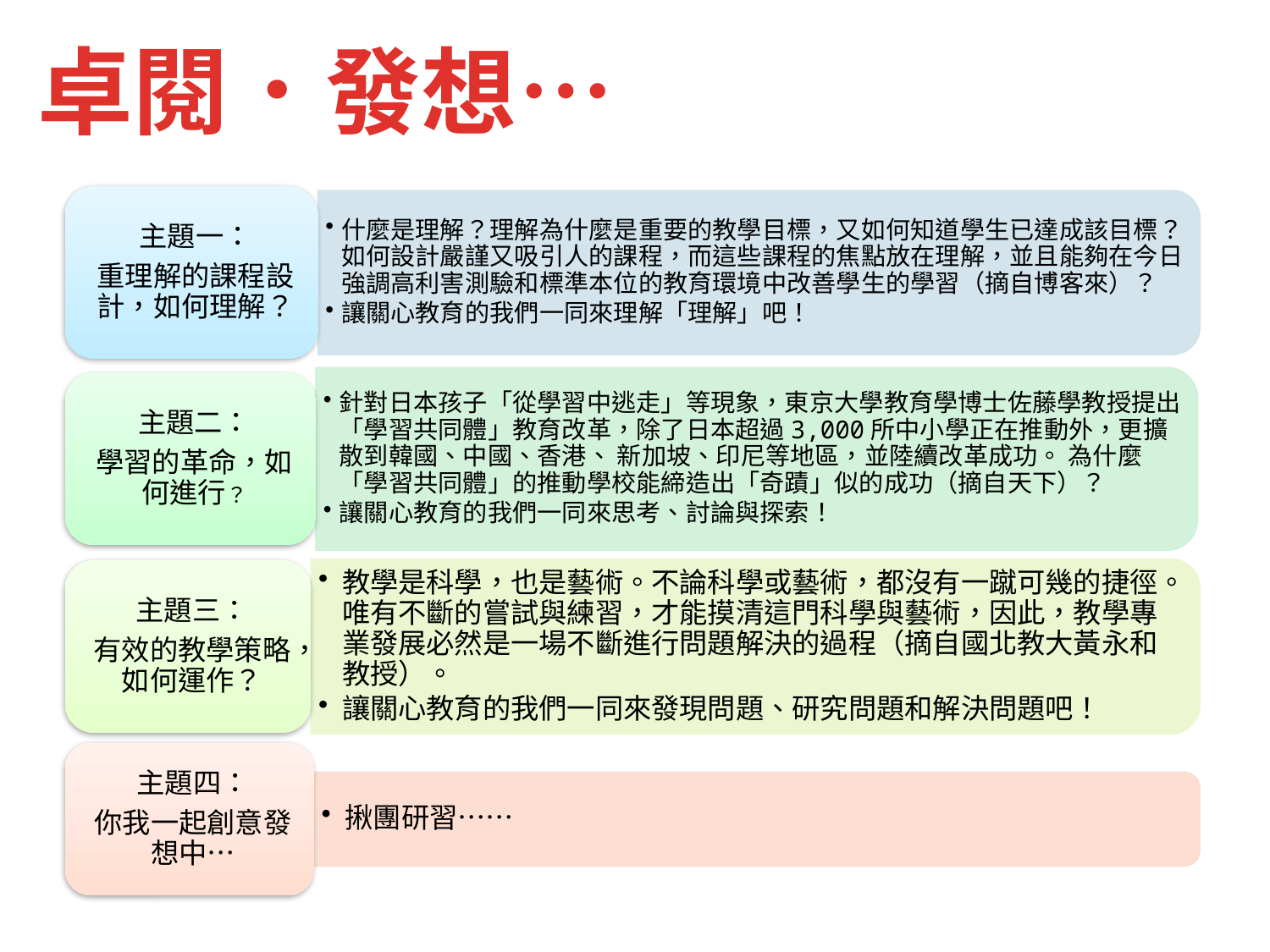

卓閱．發想…
什麼是理解？理解為什麼是重要的教學目標，又如何知道學生已達成該目標？如何設計嚴謹又吸引人的課程，而這些課程的焦點放在理解，並且能夠在今日強調高利害測驗和標準本位的教育環境中改善學生的學習（摘自博客來）？
讓關心教育的我們一同來理解「理解」吧！
主題一：
重理解的課程設計，如何理解？
針對日本孩子「從學習中逃走」等現象，東京大學教育學博士佐藤學教授提出「學習共同體」教育改革，除了日本超過3,000所中小學正在推動外，更擴散到韓國、中國、香港、 新加坡、印尼等地區，並陸續改革成功。 為什麼「學習共同體」的推動學校能締造出「奇蹟」似的成功（摘自天下）？
讓關心教育的我們一同來思考、討論與探索！
主題二：
學習的革命，如何進行？
教學是科學，也是藝術。不論科學或藝術，都沒有一蹴可幾的捷徑。唯有不斷的嘗試與練習，才能摸清這門科學與藝術，因此，教學專業發展必然是一場不斷進行問題解決的過程（摘自國北教大黃永和教授）。
讓關心教育的我們一同來發現問題、研究問題和解決問題吧！
主題三：
有效的教學策略，如何運作？
揪團研習……
主題四：
你我一起創意發想中…